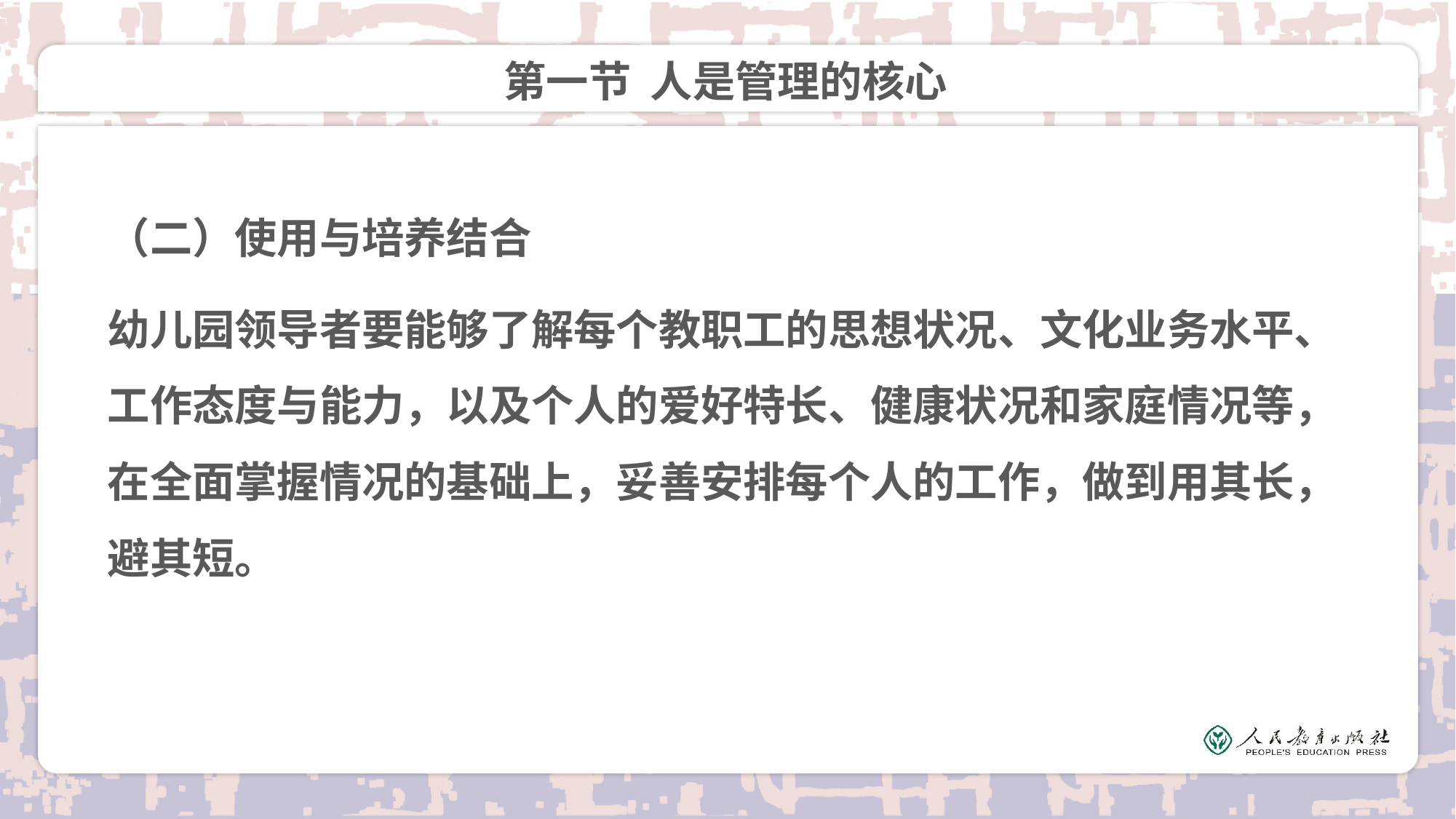

# 第一节  人是管理的核心
（二）使用与培养结合
幼儿园领导者要能够了解每个教职工的思想状况、文化业务水平、工作态度与能力，以及个人的爱好特长、健康状况和家庭情况等，在全面掌握情况的基础上，妥善安排每个人的工作，做到用其长，避其短。